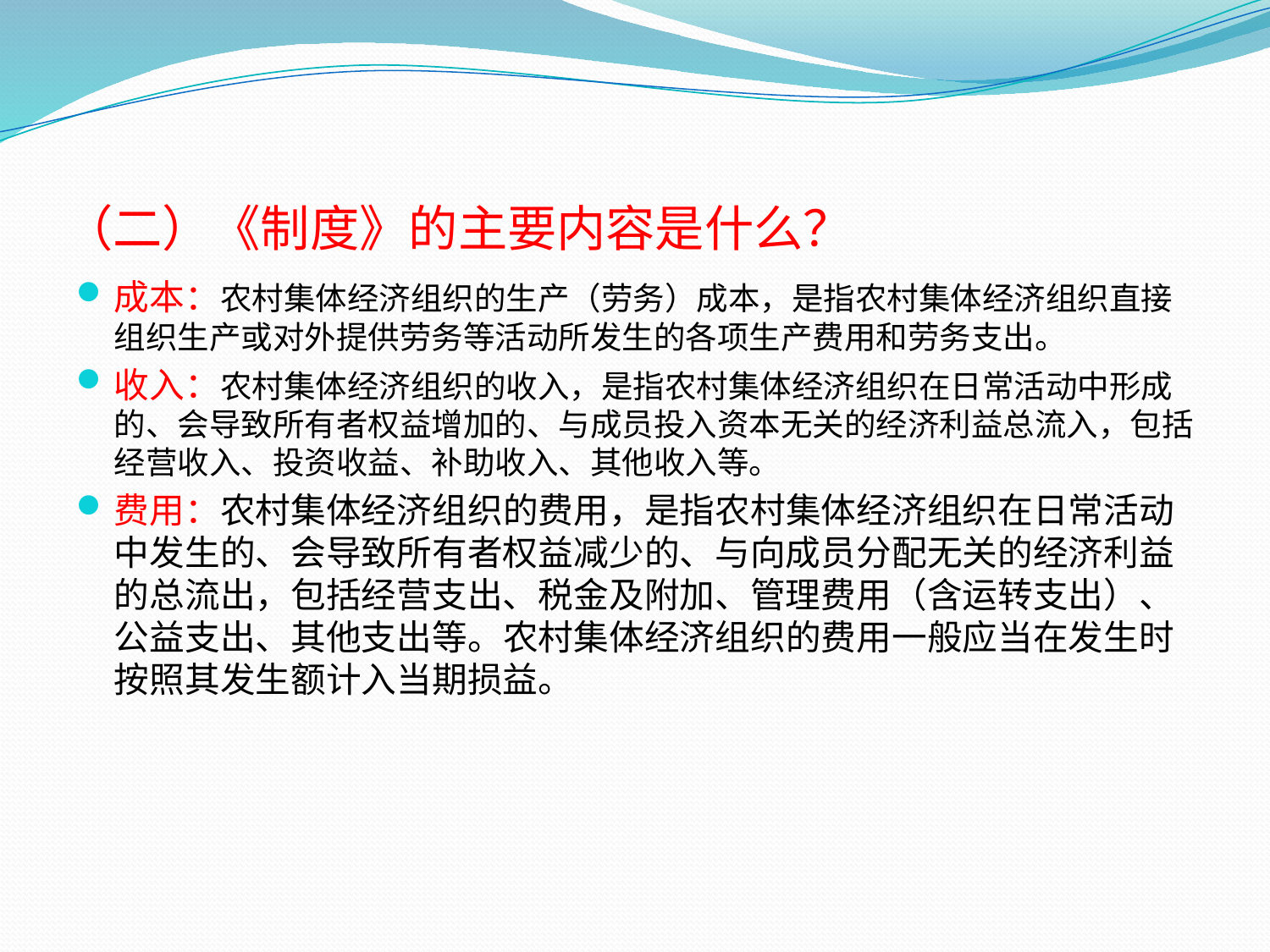

# （二）《制度》的主要内容是什么？
成本：农村集体经济组织的生产（劳务）成本，是指农村集体经济组织直接组织生产或对外提供劳务等活动所发生的各项生产费用和劳务支出。
收入：农村集体经济组织的收入，是指农村集体经济组织在日常活动中形成的、会导致所有者权益增加的、与成员投入资本无关的经济利益总流入，包括经营收入、投资收益、补助收入、其他收入等。
费用：农村集体经济组织的费用，是指农村集体经济组织在日常活动中发生的、会导致所有者权益减少的、与向成员分配无关的经济利益的总流出，包括经营支出、税金及附加、管理费用（含运转支出）、公益支出、其他支出等。农村集体经济组织的费用一般应当在发生时按照其发生额计入当期损益。